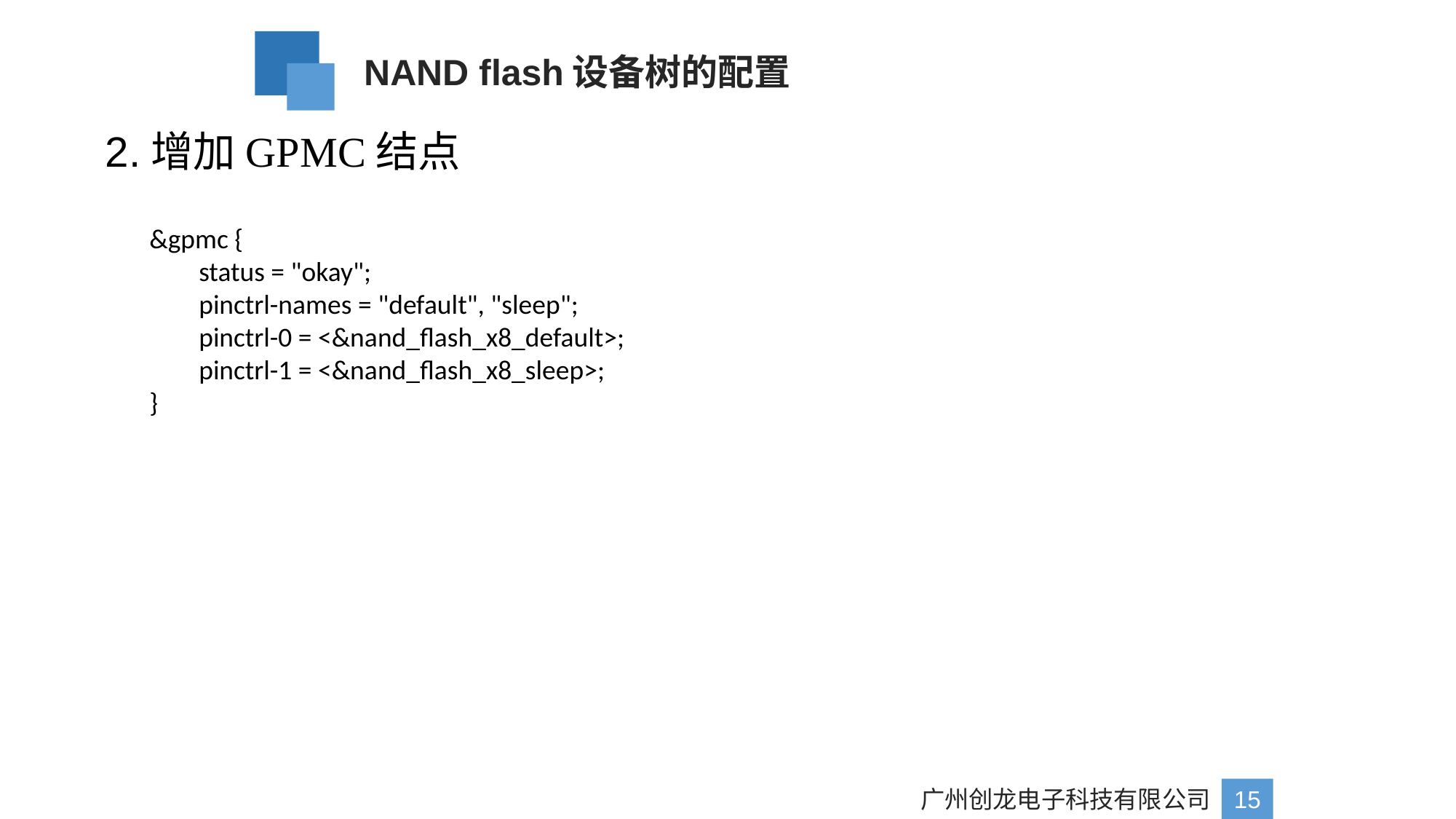

NAND flash设备树的配置
2.增加GPMC结点

&gpmc {
        status = "okay";
        pinctrl-names = "default", "sleep";
        pinctrl-0 = <&nand_flash_x8_default>;
        pinctrl-1 = <&nand_flash_x8_sleep>;
}
广州创龙电子科技有限公司
15